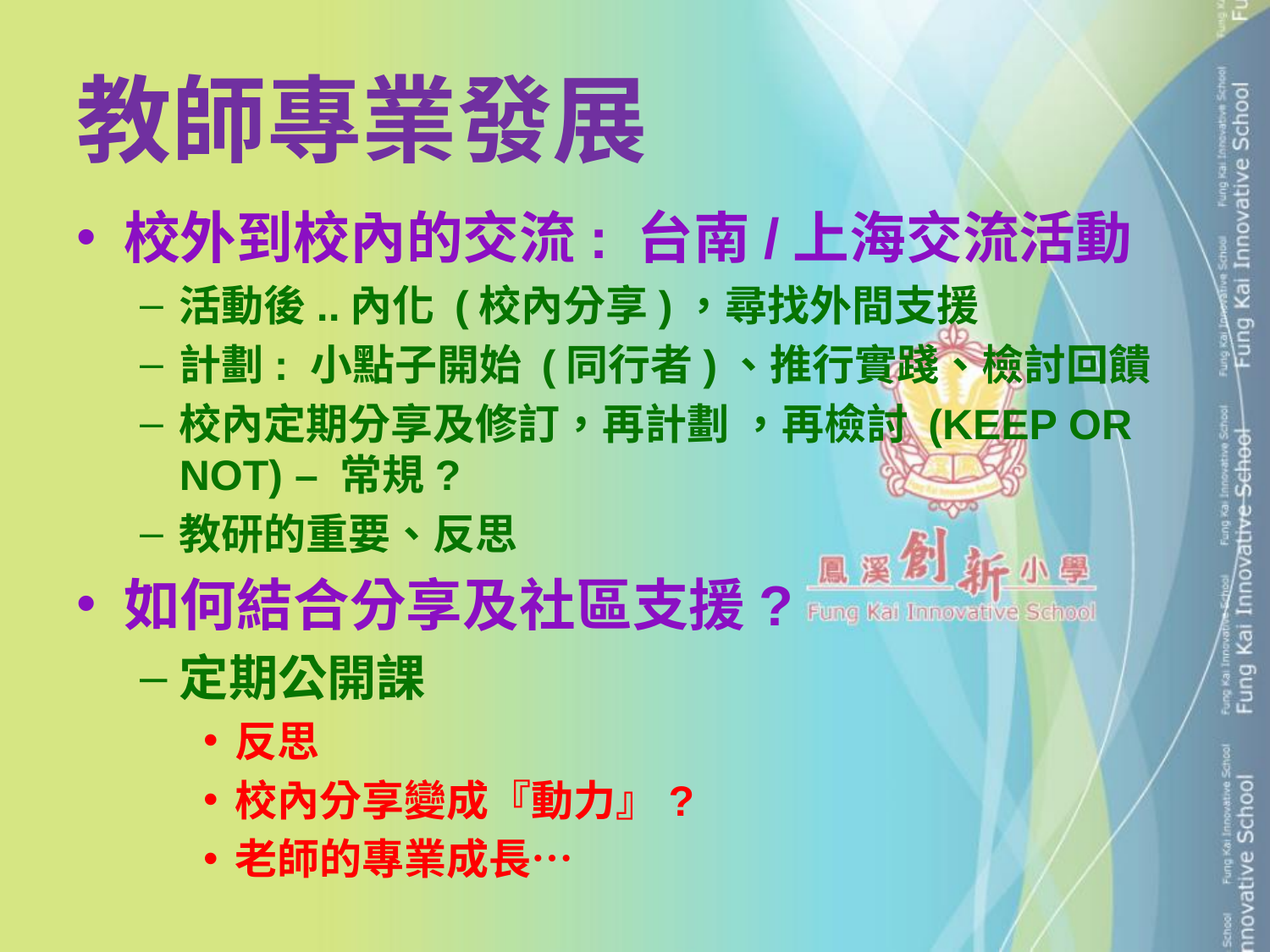

# 教師專業發展
校外到校內的交流: 台南/上海交流活動
活動後..內化 (校內分享)，尋找外間支援
計劃: 小點子開始 (同行者)、推行實踐、檢討回饋
校內定期分享及修訂，再計劃 ，再檢討 (KEEP OR NOT) – 常規?
教研的重要、反思
如何結合分享及社區支援?
定期公開課
反思
校內分享變成『動力』?
老師的專業成長…